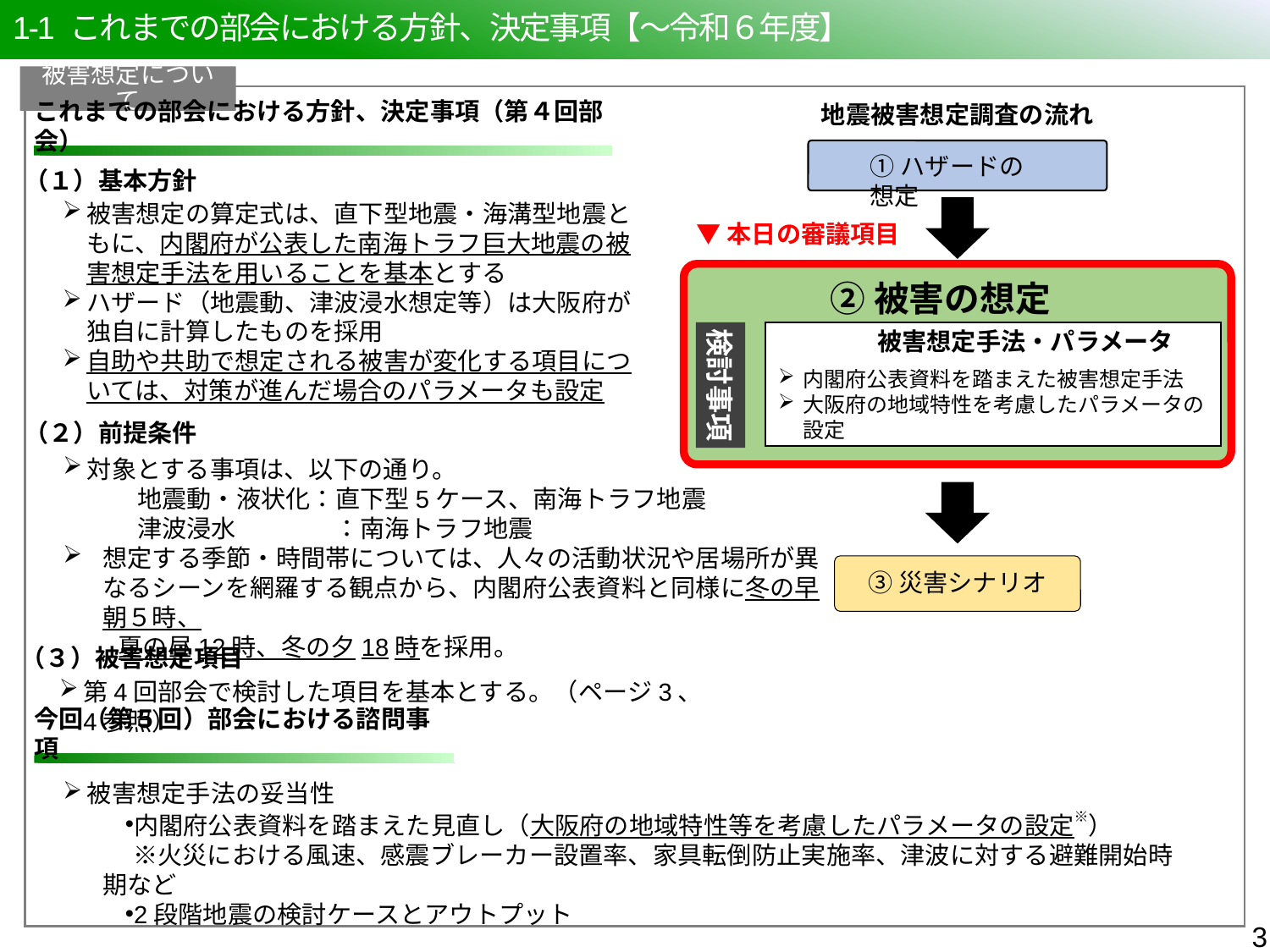

１．これまでの部会における方針、決定事項【～令和６年度】
# 1-1 これまでの部会における方針、決定事項【～令和６年度】
被害想定について
地震被害想定調査の流れ

①ハザードの想定
これまでの部会における方針、決定事項（第４回部会）
（１）基本方針
被害想定の算定式は、直下型地震・海溝型地震ともに、内閣府が公表した南海トラフ巨大地震の被害想定手法を用いることを基本とする
ハザード（地震動、津波浸水想定等）は大阪府が独自に計算したものを採用
自助や共助で想定される被害が変化する項目については、対策が進んだ場合のパラメータも設定

▼本日の審議項目

②被害の想定
検討事項
　　　　被害想定手法・パラメータ
内閣府公表資料を踏まえた被害想定手法
大阪府の地域特性を考慮したパラメータの設定
（２）前提条件
対象とする事項は、以下の通り。
　　　地震動・液状化：直下型5ケース、南海トラフ地震
　　　津波浸水　　　　：南海トラフ地震
想定する季節・時間帯については、人々の活動状況や居場所が異なるシーンを網羅する観点から、内閣府公表資料と同様に冬の早朝５時、
　　 夏の昼12時、冬の夕18時を採用。

③災害シナリオ
（３）被害想定項目
第4回部会で検討した項目を基本とする。（ページ3、4参照）
今回（第５回）部会における諮問事項
被害想定手法の妥当性
内閣府公表資料を踏まえた見直し（大阪府の地域特性等を考慮したパラメータの設定※）
　 ※火災における風速、感震ブレーカー設置率、家具転倒防止実施率、津波に対する避難開始時期など
2段階地震の検討ケースとアウトプット
3